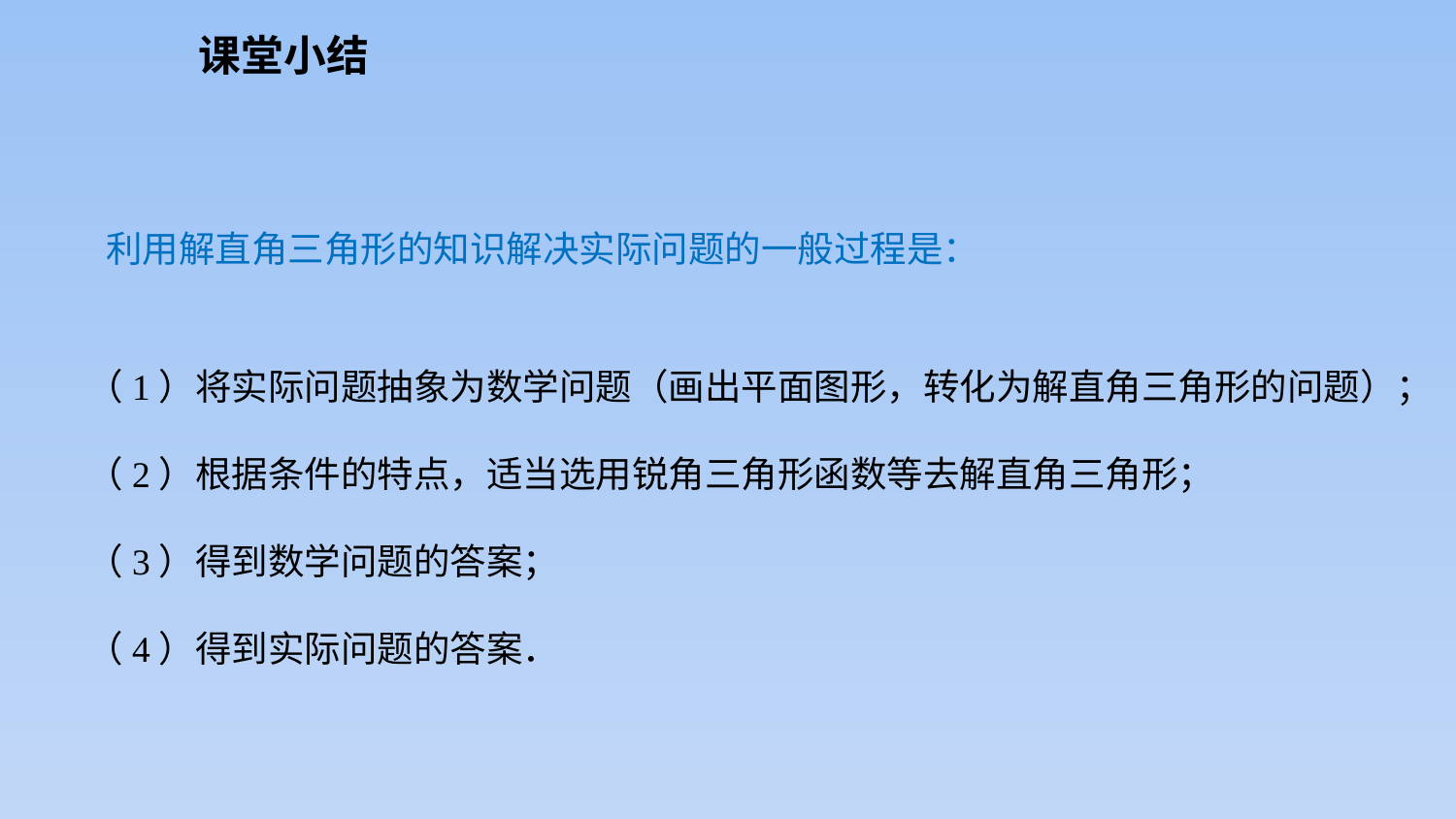

课堂小结
利用解直角三角形的知识解决实际问题的一般过程是：
（1）将实际问题抽象为数学问题（画出平面图形，转化为解直角三角形的问题）；
（2）根据条件的特点，适当选用锐角三角形函数等去解直角三角形；
（3）得到数学问题的答案；
（4）得到实际问题的答案．